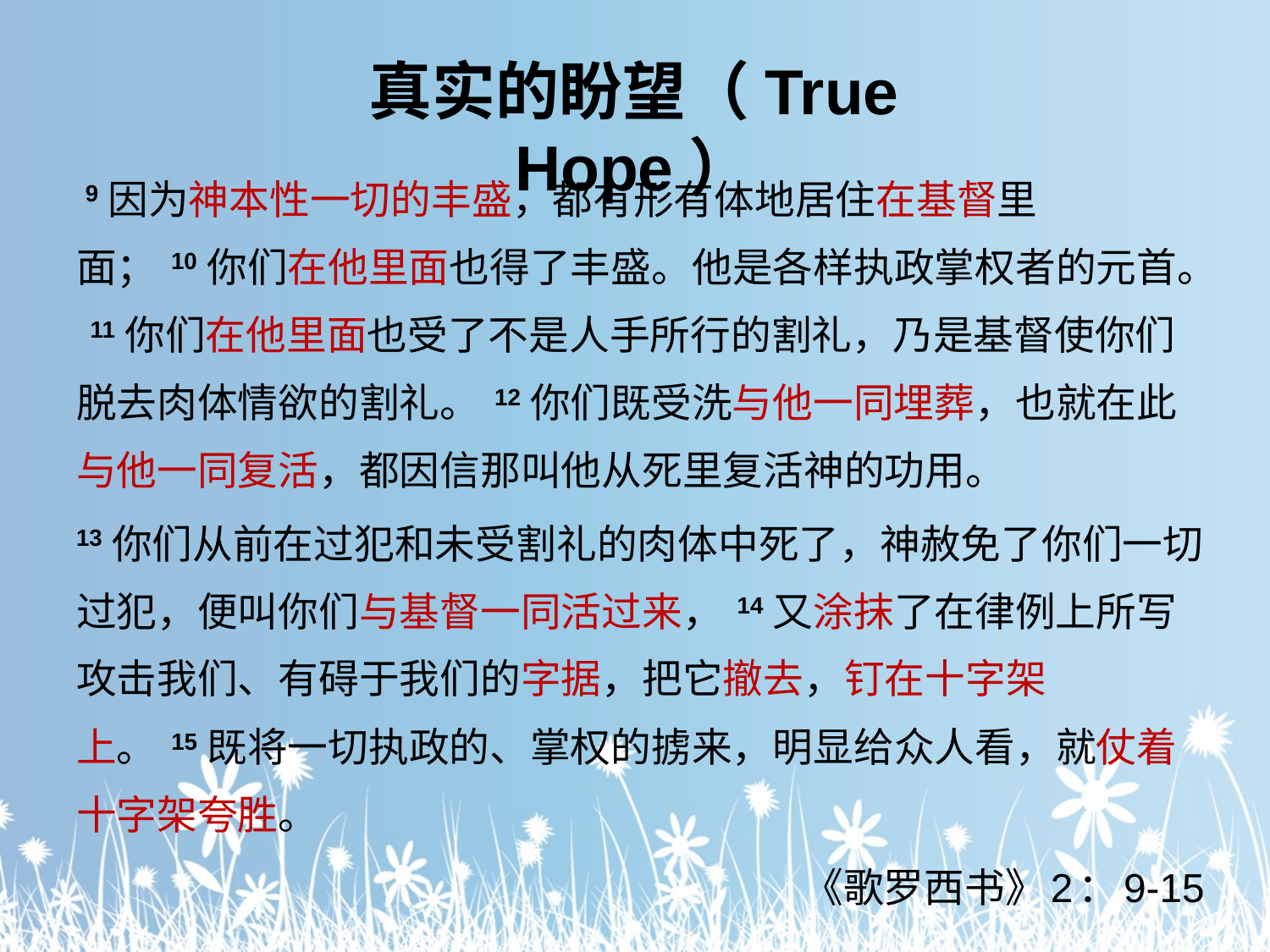

真实的盼望（True Hope）
 9 因为神本性一切的丰盛，都有形有体地居住在基督里面； 10 你们在他里面也得了丰盛。他是各样执政掌权者的元首。 11 你们在他里面也受了不是人手所行的割礼，乃是基督使你们脱去肉体情欲的割礼。 12 你们既受洗与他一同埋葬，也就在此与他一同复活，都因信那叫他从死里复活神的功用。
13 你们从前在过犯和未受割礼的肉体中死了，神赦免了你们一切过犯，便叫你们与基督一同活过来， 14 又涂抹了在律例上所写攻击我们、有碍于我们的字据，把它撤去，钉在十字架上。 15 既将一切执政的、掌权的掳来，明显给众人看，就仗着十字架夸胜。
《歌罗西书》2：9-15